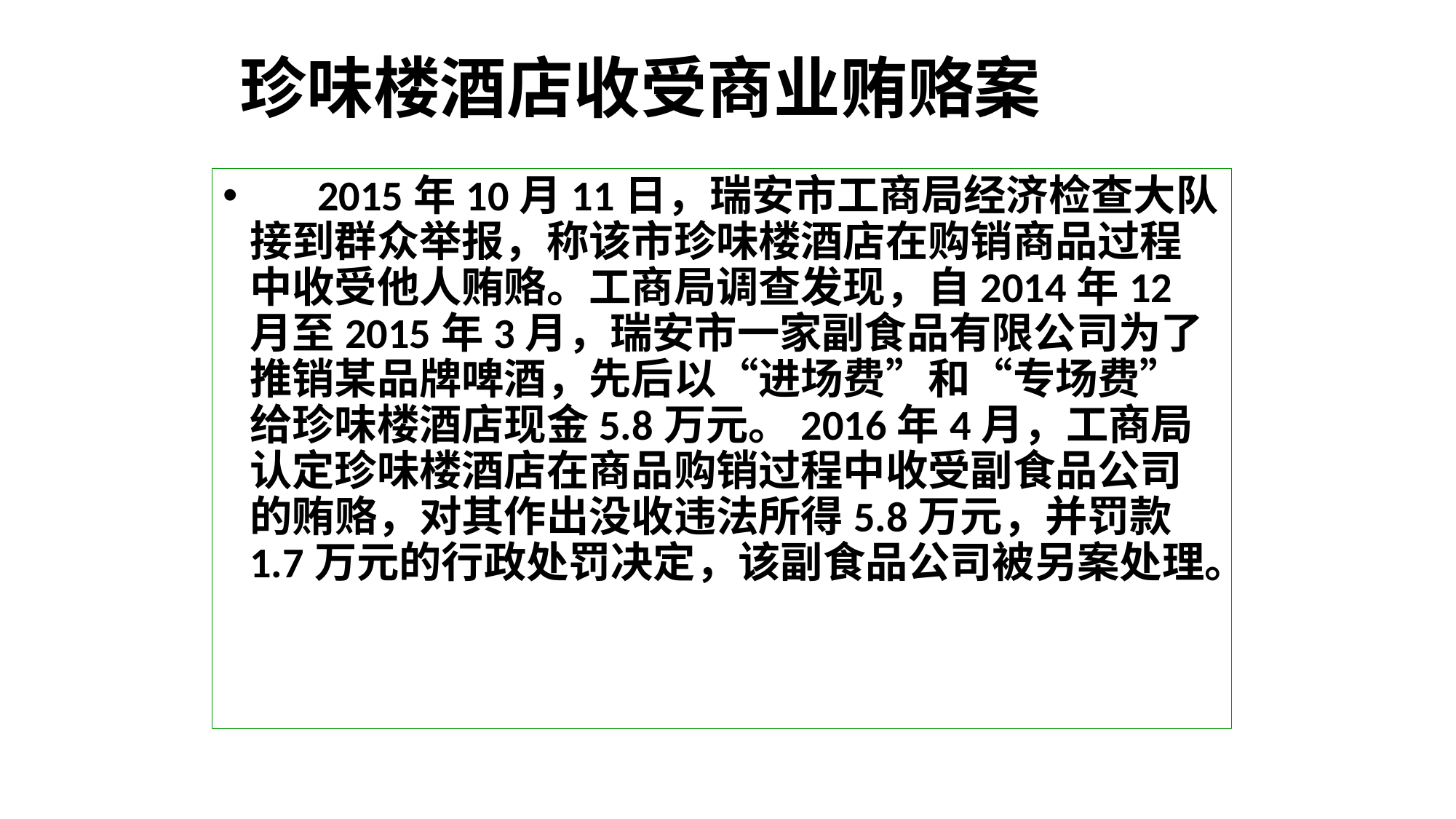

# 珍味楼酒店收受商业贿赂案
       2015年10月11日，瑞安市工商局经济检查大队接到群众举报，称该市珍味楼酒店在购销商品过程中收受他人贿赂。工商局调查发现，自2014年12月至2015年3月，瑞安市一家副食品有限公司为了推销某品牌啤酒，先后以“进场费”和“专场费”给珍味楼酒店现金5.8万元。2016年4月，工商局认定珍味楼酒店在商品购销过程中收受副食品公司的贿赂，对其作出没收违法所得5.8万元，并罚款1.7万元的行政处罚决定，该副食品公司被另案处理。